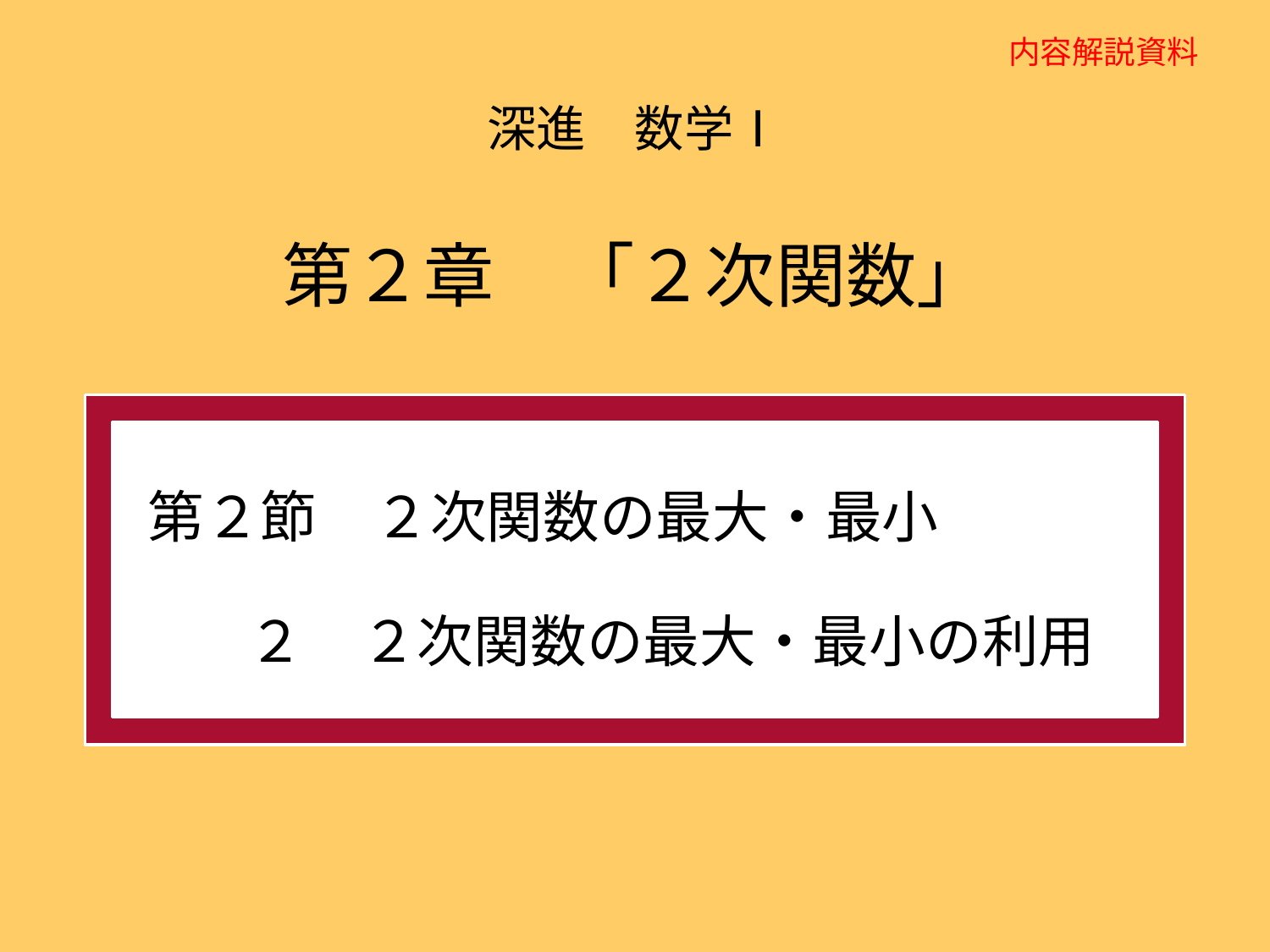

内容解説資料
# 第２章　「２次関数」
第２節　２次関数の最大・最小
２　２次関数の最大・最小の利用